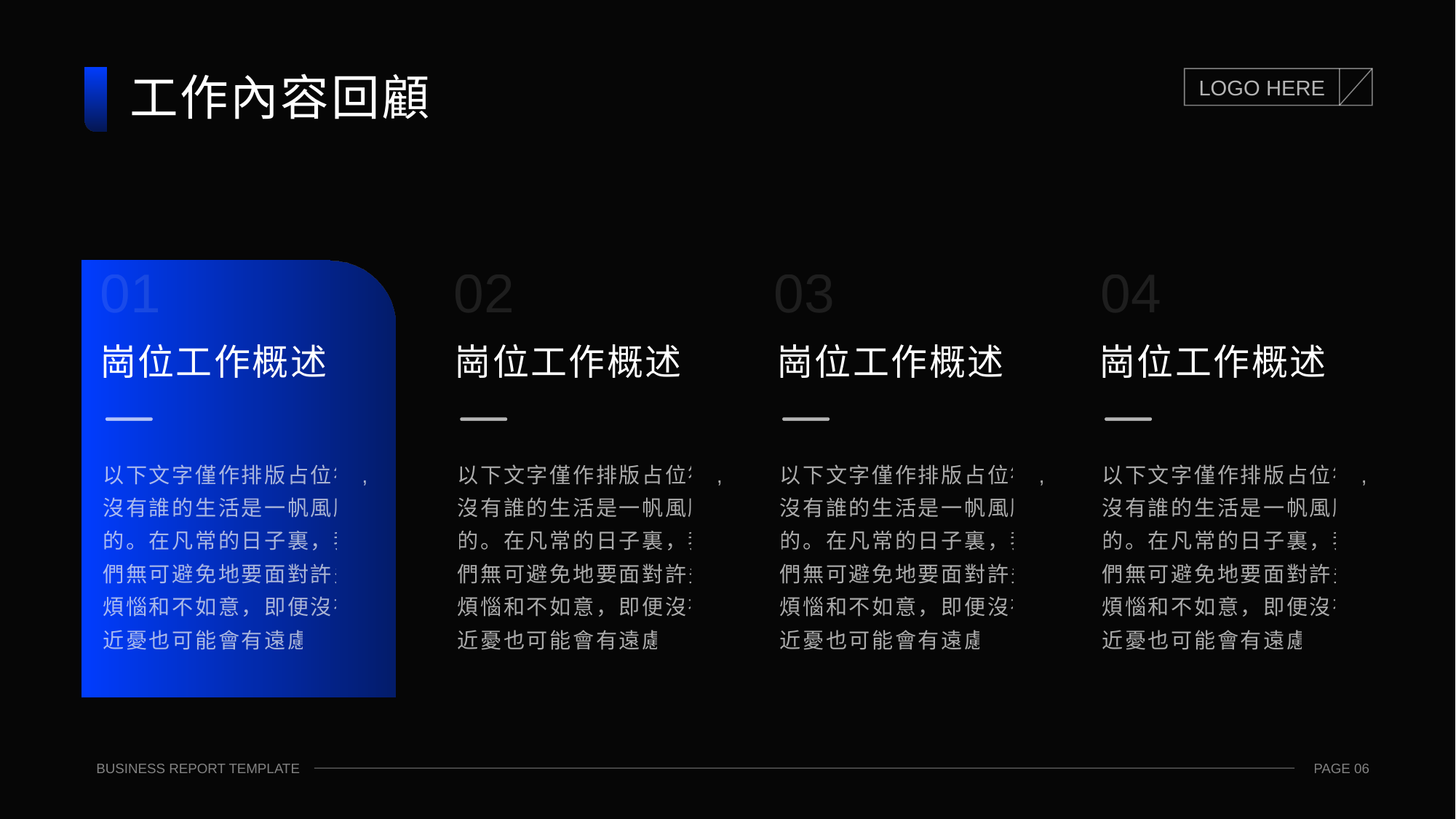

# 工作內容回顧
01
02
03
04

崗位工作概述
崗位工作概述
崗位工作概述
崗位工作概述

以下文字僅作排版占位符,沒有誰的生活是一帆風順的。在凡常的日子裏，我們無可避免地要面對許多煩惱和不如意，即便沒有近憂也可能會有遠慮。
以下文字僅作排版占位符,沒有誰的生活是一帆風順的。在凡常的日子裏，我們無可避免地要面對許多煩惱和不如意，即便沒有近憂也可能會有遠慮。
以下文字僅作排版占位符,沒有誰的生活是一帆風順的。在凡常的日子裏，我們無可避免地要面對許多煩惱和不如意，即便沒有近憂也可能會有遠慮。
以下文字僅作排版占位符,沒有誰的生活是一帆風順的。在凡常的日子裏，我們無可避免地要面對許多煩惱和不如意，即便沒有近憂也可能會有遠慮。
PAGE 06